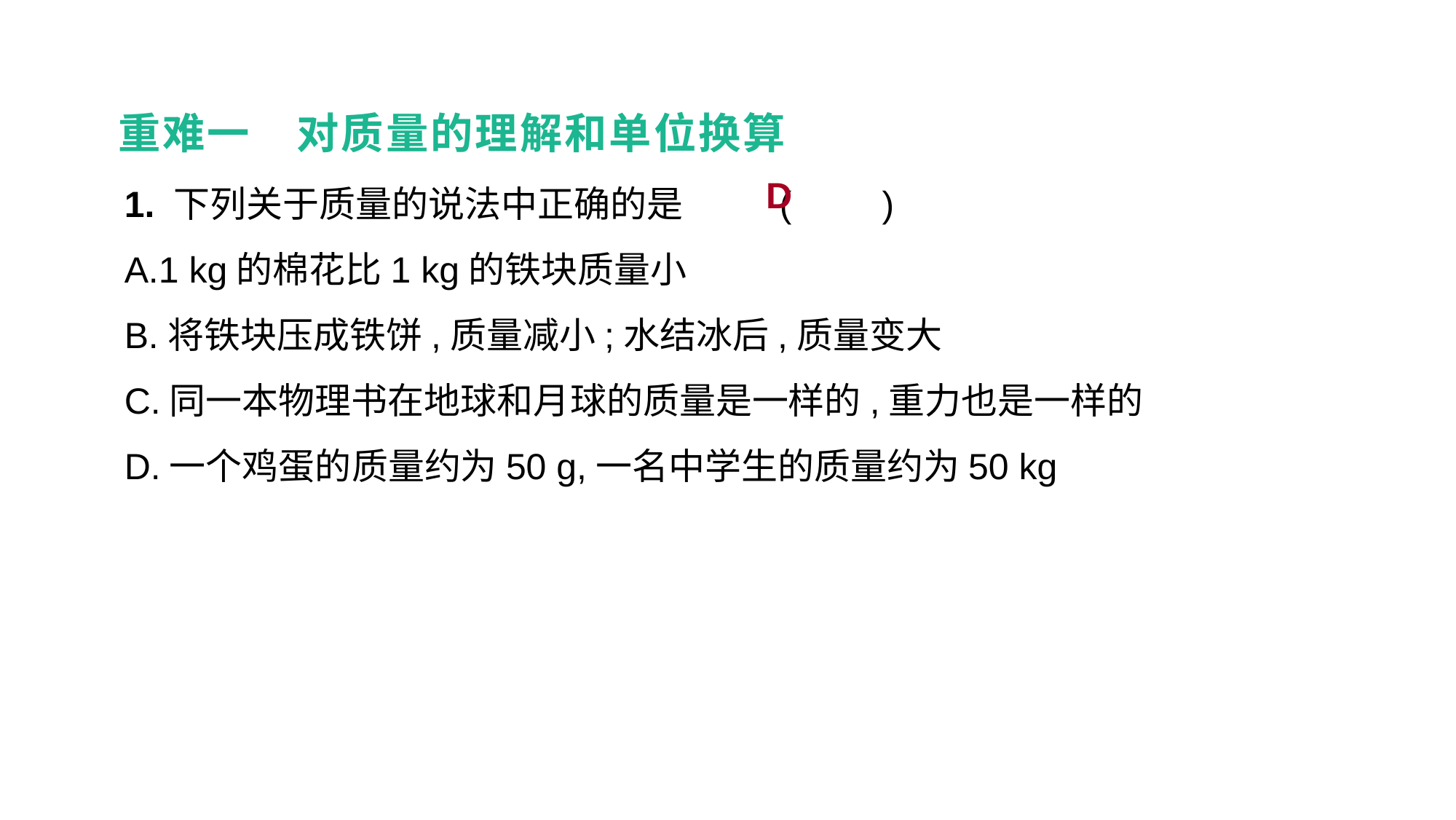

重难一　对质量的理解和单位换算
1. 下列关于质量的说法中正确的是	(　　)
A.1 kg的棉花比1 kg的铁块质量小
B.将铁块压成铁饼,质量减小;水结冰后,质量变大
C.同一本物理书在地球和月球的质量是一样的,重力也是一样的
D.一个鸡蛋的质量约为50 g,一名中学生的质量约为50 kg
D